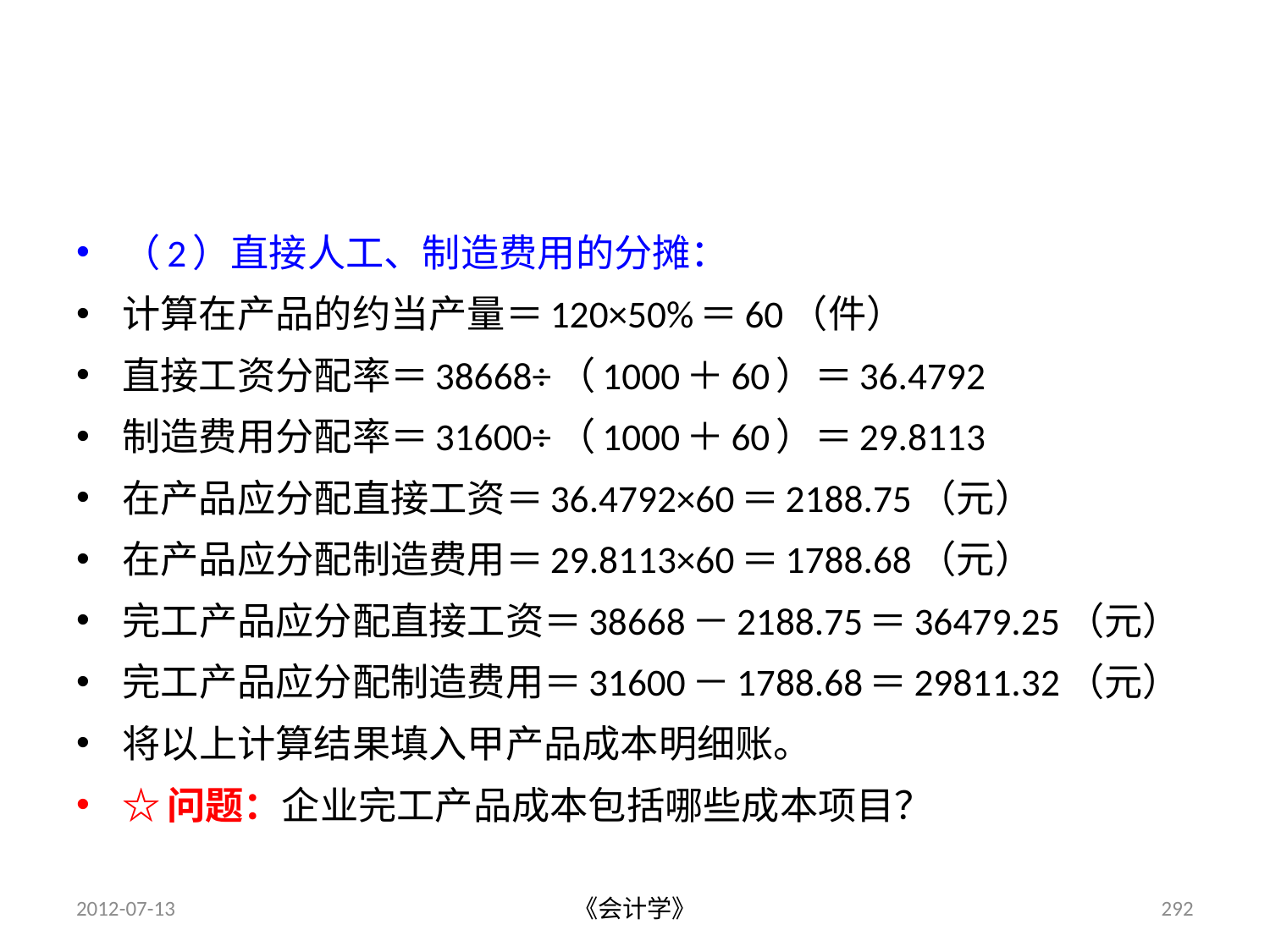

（2）直接人工、制造费用的分摊：
计算在产品的约当产量＝120×50%＝60（件）
直接工资分配率＝38668÷（1000＋60）＝36.4792
制造费用分配率＝31600÷（1000＋60）＝29.8113
在产品应分配直接工资＝36.4792×60＝2188.75（元）
在产品应分配制造费用＝29.8113×60＝1788.68（元）
完工产品应分配直接工资＝38668－2188.75＝36479.25（元）
完工产品应分配制造费用＝31600－1788.68＝29811.32（元）
将以上计算结果填入甲产品成本明细账。
☆问题：企业完工产品成本包括哪些成本项目？
2012-07-13
《会计学》
292